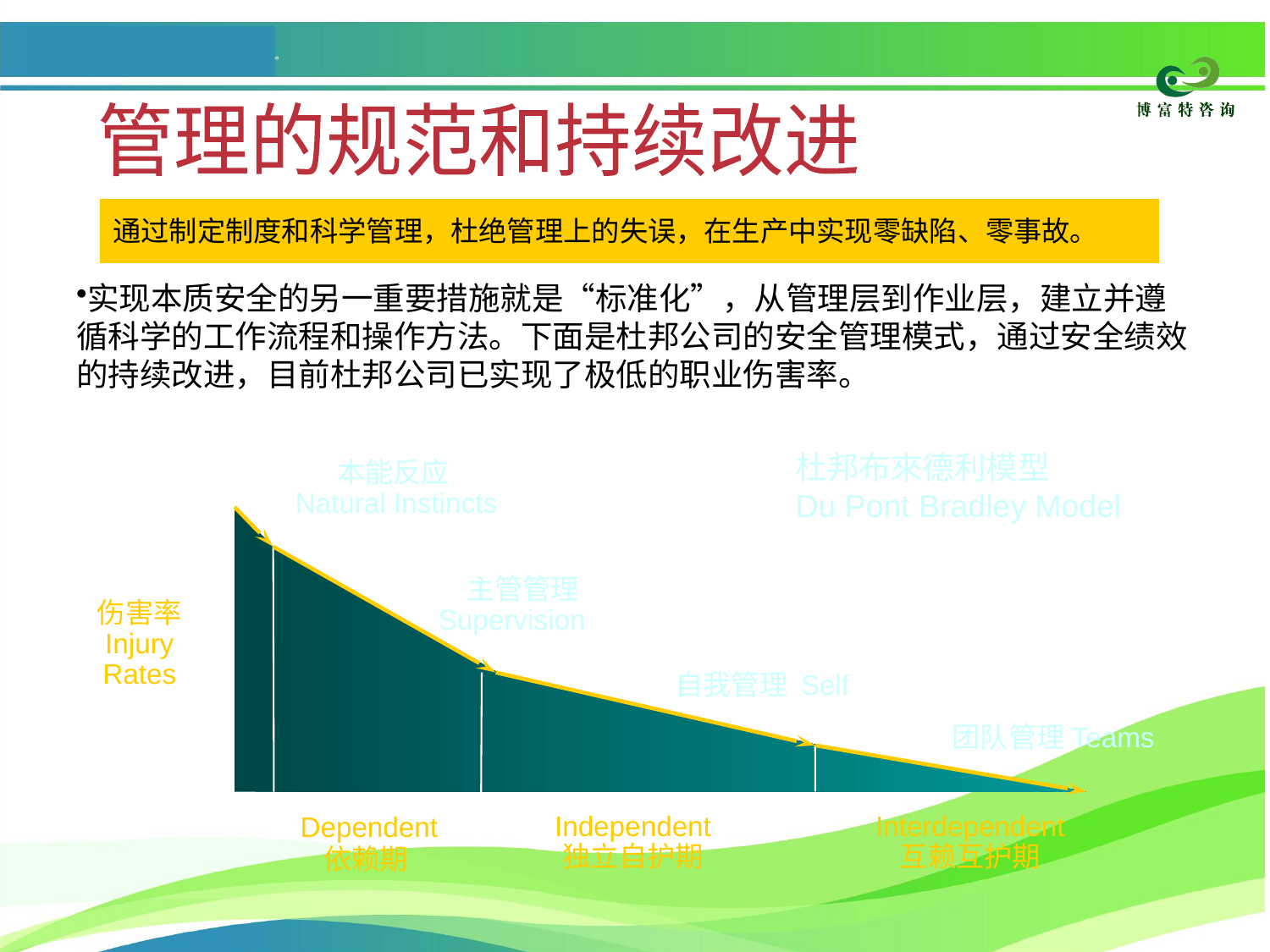

管理的规范和持续改进
通过制定制度和科学管理，杜绝管理上的失误，在生产中实现零缺陷、零事故。
实现本质安全的另一重要措施就是“标准化”，从管理层到作业层，建立并遵循科学的工作流程和操作方法。下面是杜邦公司的安全管理模式，通过安全绩效的持续改进，目前杜邦公司已实现了极低的职业伤害率。
杜邦布來德利模型
Du Pont Bradley Model
本能反应
Natural Instincts

主管管理
Supervision
伤害率
Injury
Rates
自我管理 Self

团队管理Teams

  Dependent
 依赖期
Independent
独立自护期
Interdependent
互赖互护期